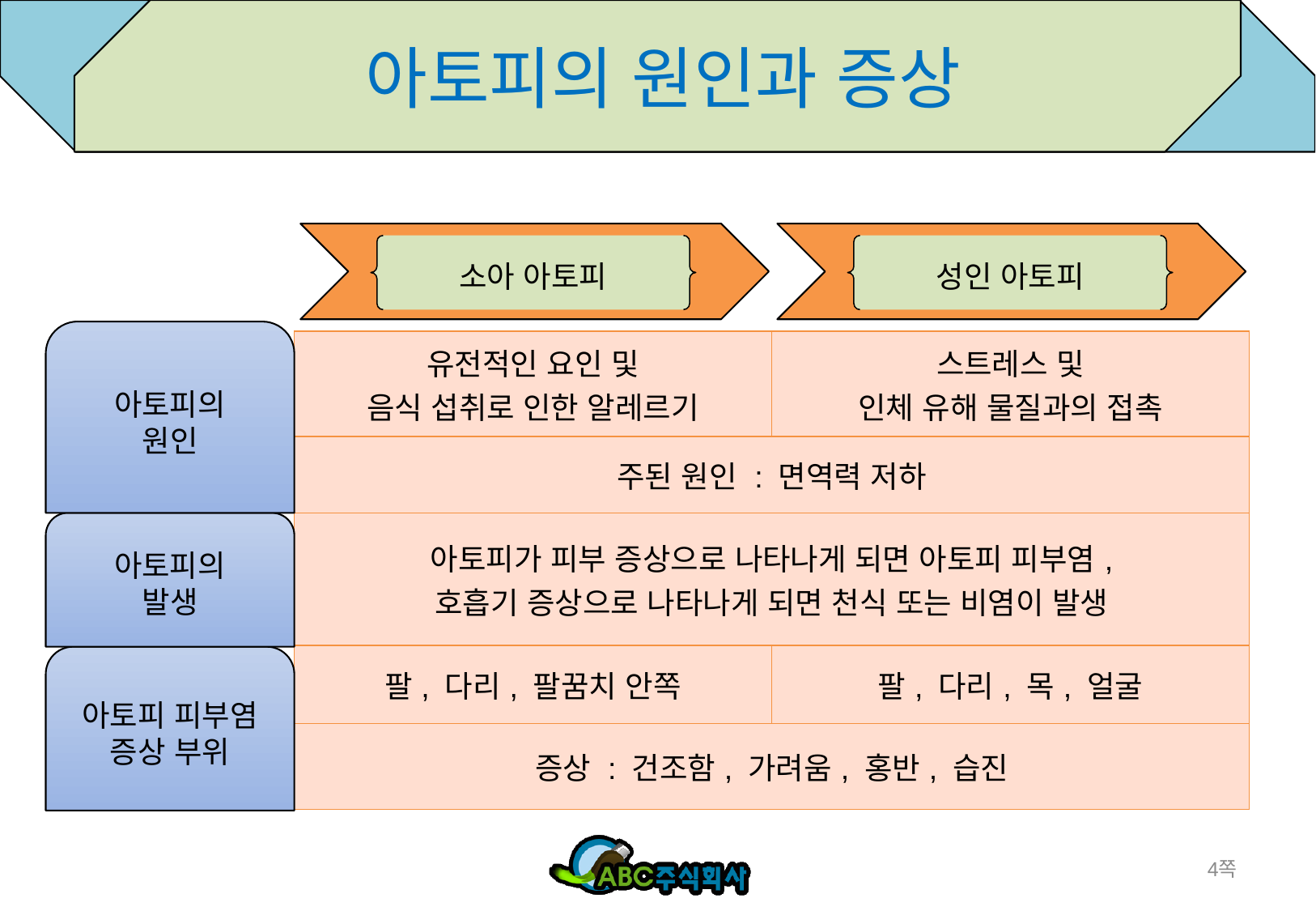

# 아토피의 원인과 증상

소아 아토피
성인 아토피
아토피의
원인
| 유전적인 요인 및 음식 섭취로 인한 알레르기 | 스트레스 및 인체 유해 물질과의 접촉 |
| --- | --- |
| 주된 원인 : 면역력 저하 |  |
| 아토피가 피부 증상으로 나타나게 되면 아토피 피부염, 호흡기 증상으로 나타나게 되면 천식 또는 비염이 발생 |  |
| 팔, 다리, 팔꿈치 안쪽 | 팔, 다리, 목, 얼굴 |
| 증상 : 건조함, 가려움, 홍반, 습진 |  |
아토피의
발생
아토피 피부염
증상 부위
4쪽